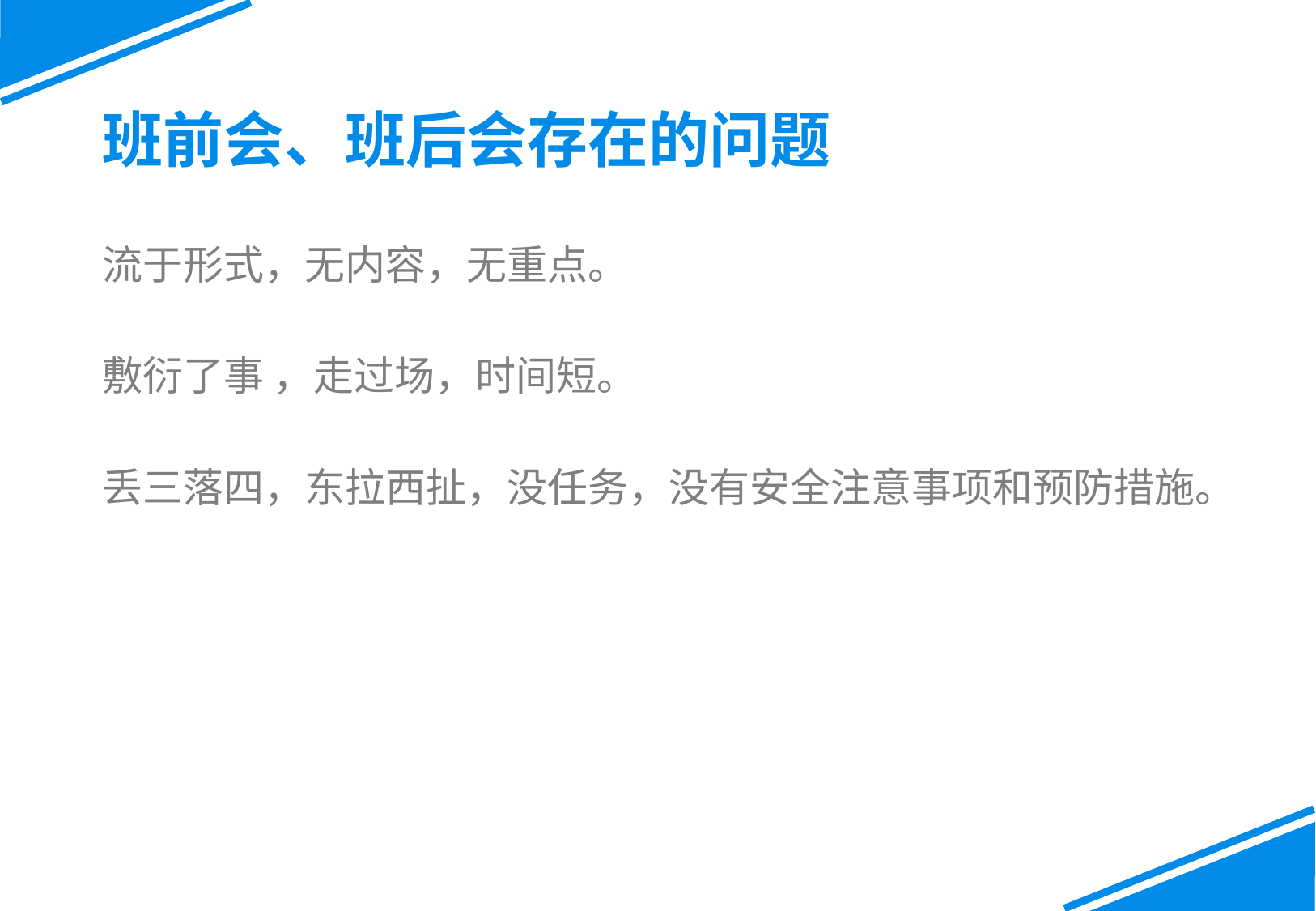

# 班前会、班后会存在的问题
流于形式，无内容，无重点。

敷衍了事 ，走过场，时间短。

丢三落四，东拉西扯，没任务，没有安全注意事项和预防措施。